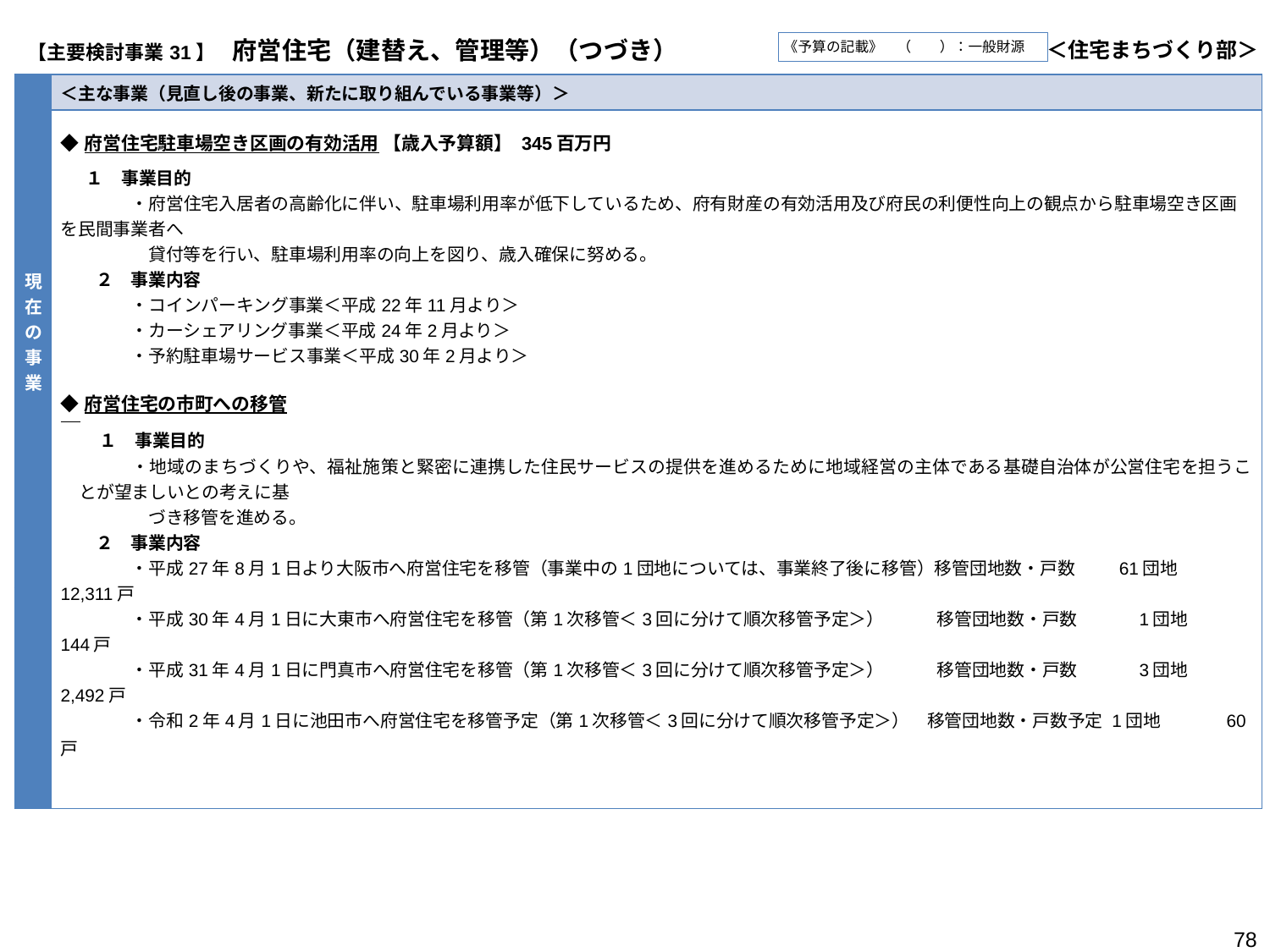

| 【主要検討事業31】　府営住宅（建替え、管理等）（つづき） | ＜住宅まちづくり部＞ |
| --- | --- |
《予算の記載》　（　　）：一般財源
| 現在の事業 | ＜主な事業（見直し後の事業、新たに取り組んでいる事業等）＞ |
| --- | --- |
|  | ◆府営住宅駐車場空き区画の有効活用 【歳入予算額】 345百万円 　 １　事業目的 　　　　・府営住宅入居者の高齢化に伴い、駐車場利用率が低下しているため、府有財産の有効活用及び府民の利便性向上の観点から駐車場空き区画を民間事業者へ 　　　　　貸付等を行い、駐車場利用率の向上を図り、歳入確保に努める。 　　２　事業内容 　　　　・コインパーキング事業＜平成22年11月より＞ 　　　　・カーシェアリング事業＜平成24年2月より＞ 　　　　・予約駐車場サービス事業＜平成30年2月より＞ ◆府営住宅の市町への移管 　 　　１　事業目的 　　　　・地域のまちづくりや、福祉施策と緊密に連携した住民サービスの提供を進めるために地域経営の主体である基礎自治体が公営住宅を担うことが望ましいとの考えに基 　　　　　づき移管を進める。 　　２　事業内容 　　　　・平成27年8月1日より大阪市へ府営住宅を移管（事業中の1団地については、事業終了後に移管）移管団地数・戸数　　 61団地　12,311戸 　　　　・平成30年4月1日に大東市へ府営住宅を移管（第1次移管＜3回に分けて順次移管予定＞）　　　移管団地数・戸数　　　 1団地　 　　144戸 　　　　・平成31年4月1日に門真市へ府営住宅を移管（第1次移管＜3回に分けて順次移管予定＞）　　　移管団地数・戸数　　　 3団地　　2,492戸 　　　　・令和2年4月1日に池田市へ府営住宅を移管予定（第1次移管＜3回に分けて順次移管予定＞）　移管団地数・戸数予定 1団地　　　 60戸 |
|  |  |
78